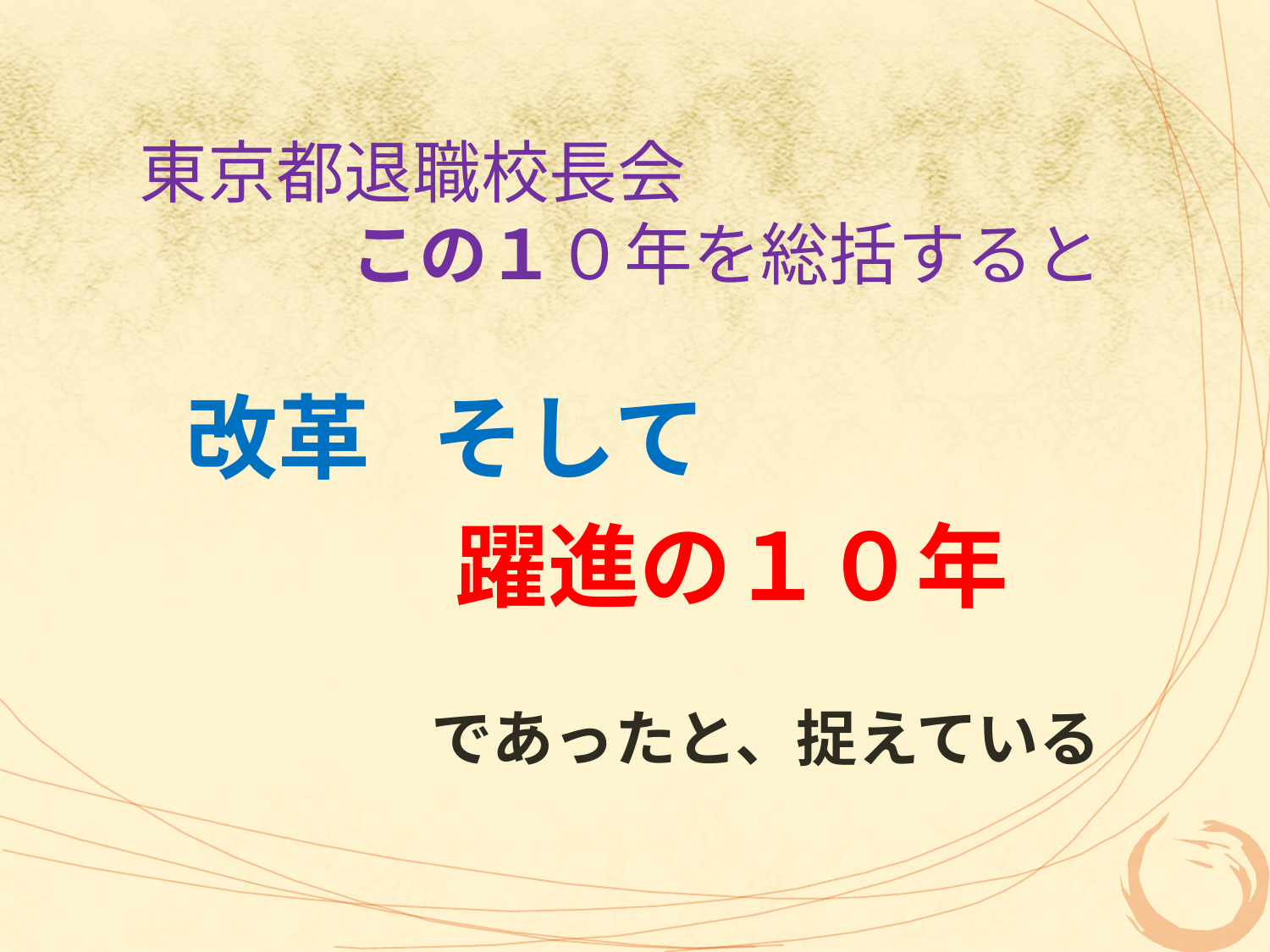

# 東京都退職校長会 　　　　この１０年を総括すると

　　改革   そして
　　　　躍進の１０年

　　　　　　　であったと、捉えている